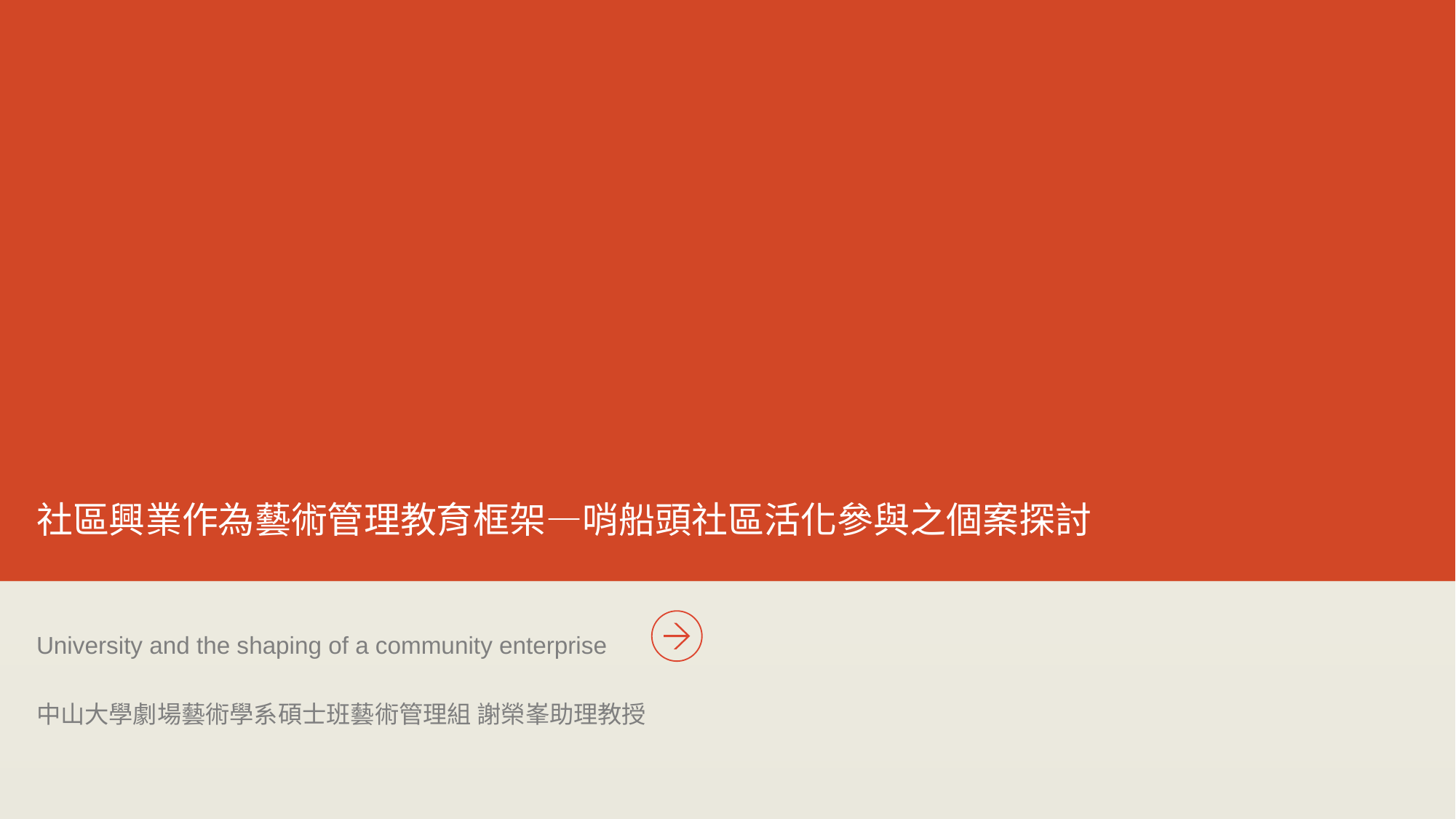

# 社區興業作為藝術管理教育框架—哨船頭社區活化參與之個案探討
University and the shaping of a community enterprise
中山大學劇場藝術學系碩士班藝術管理組 謝榮峯助理教授